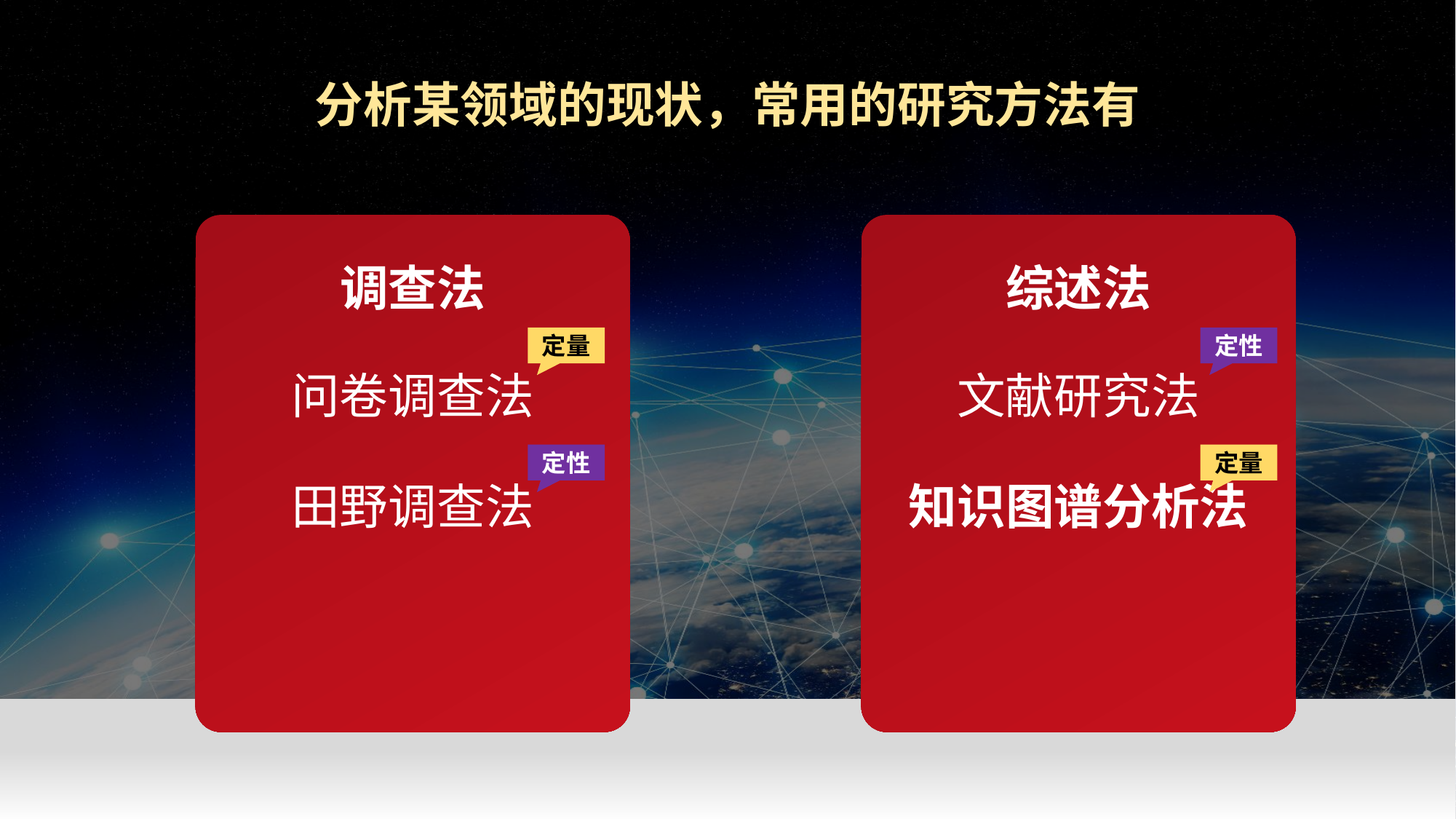

分析某领域的现状，常用的研究方法有

调查法
综述法
定量
定性
问卷调查法
文献研究法
定性
定量
田野调查法
知识图谱分析法